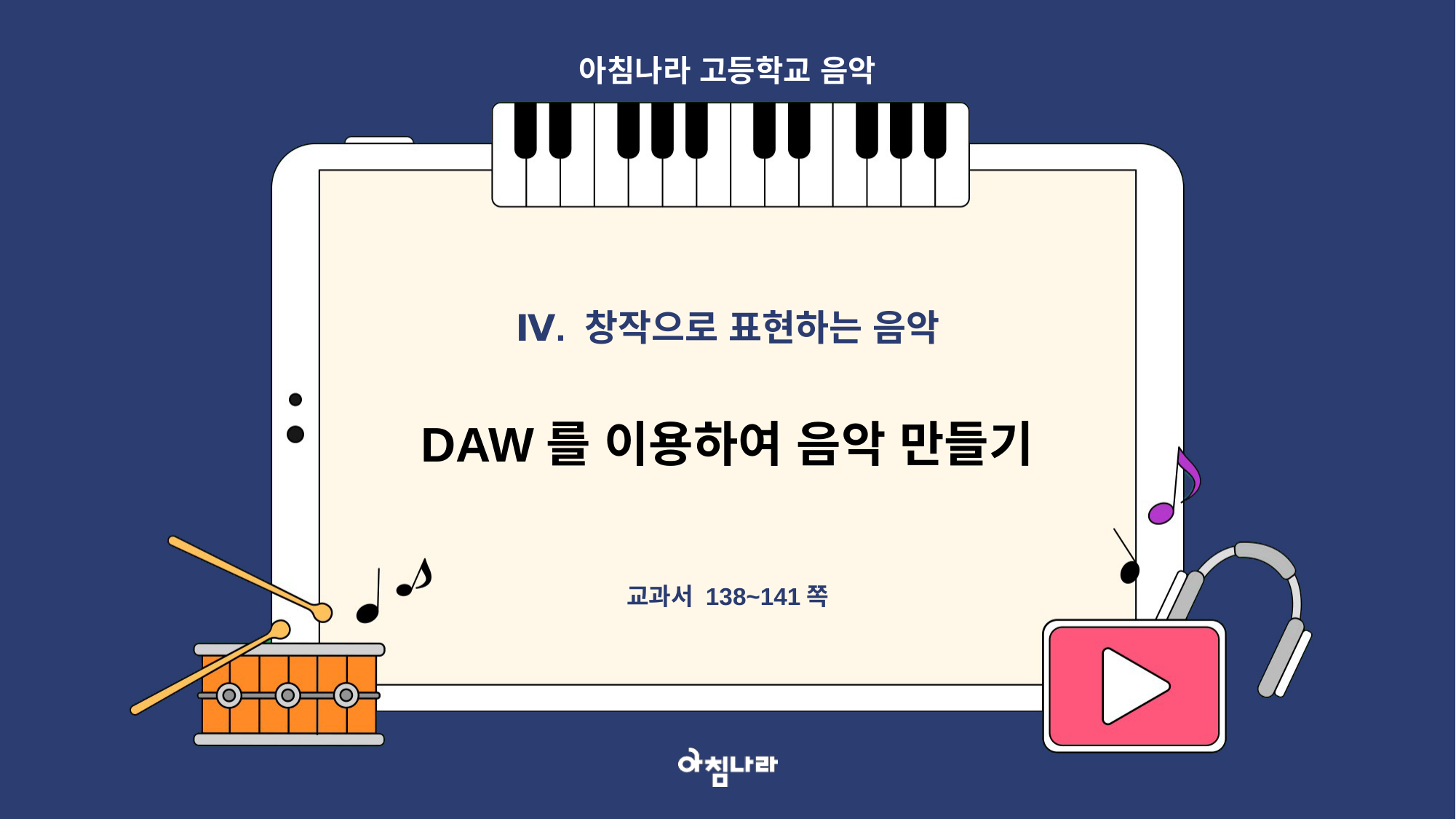

아침나라 고등학교 음악
Ⅳ. 창작으로 표현하는 음악
DAW를 이용하여 음악 만들기
교과서 138~141쪽